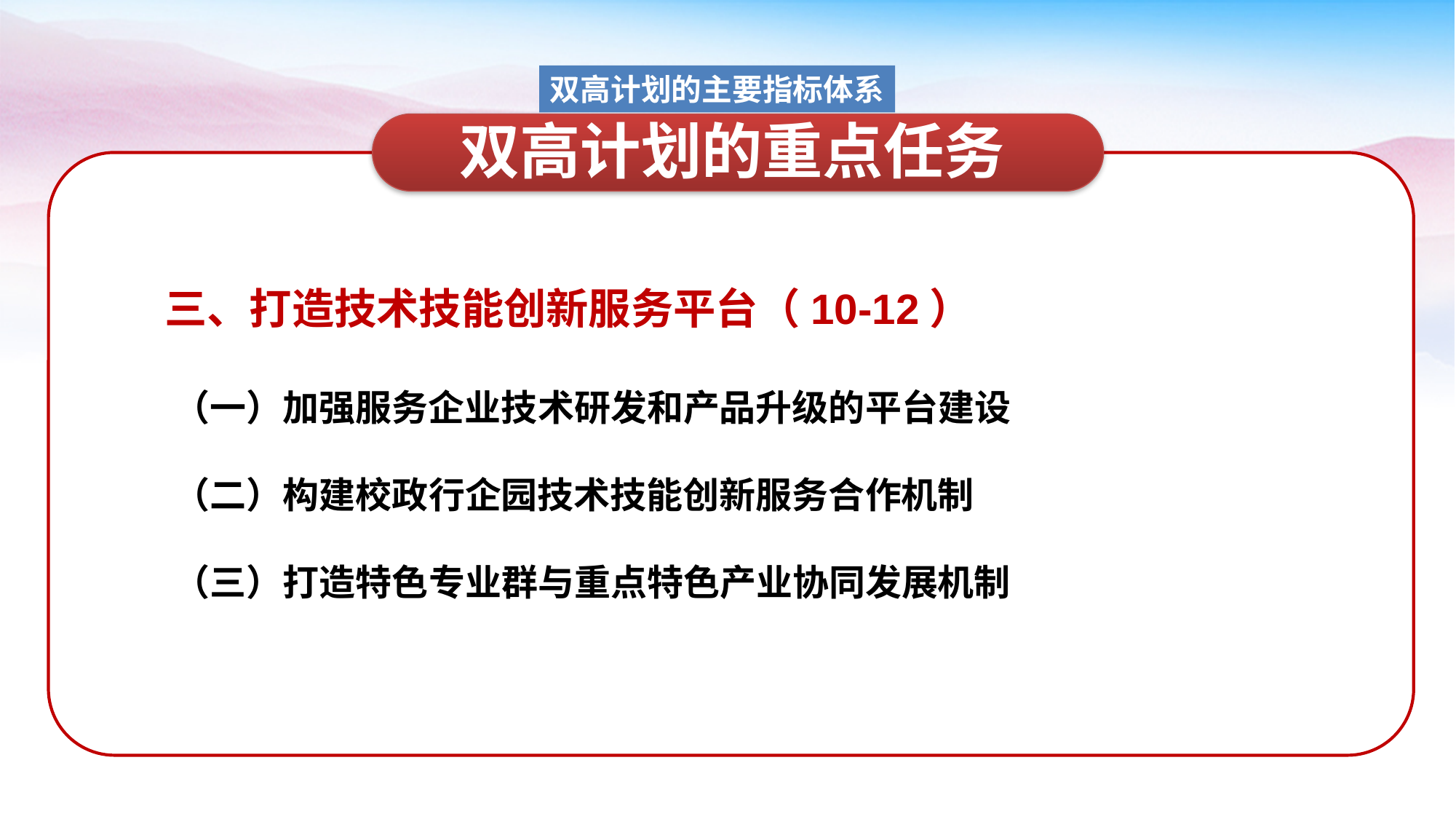

双高计划的主要指标体系
双高计划的重点任务

三、打造技术技能创新服务平台（10-12）

（一）加强服务企业技术研发和产品升级的平台建设
（二）构建校政行企园技术技能创新服务合作机制
（三）打造特色专业群与重点特色产业协同发展机制